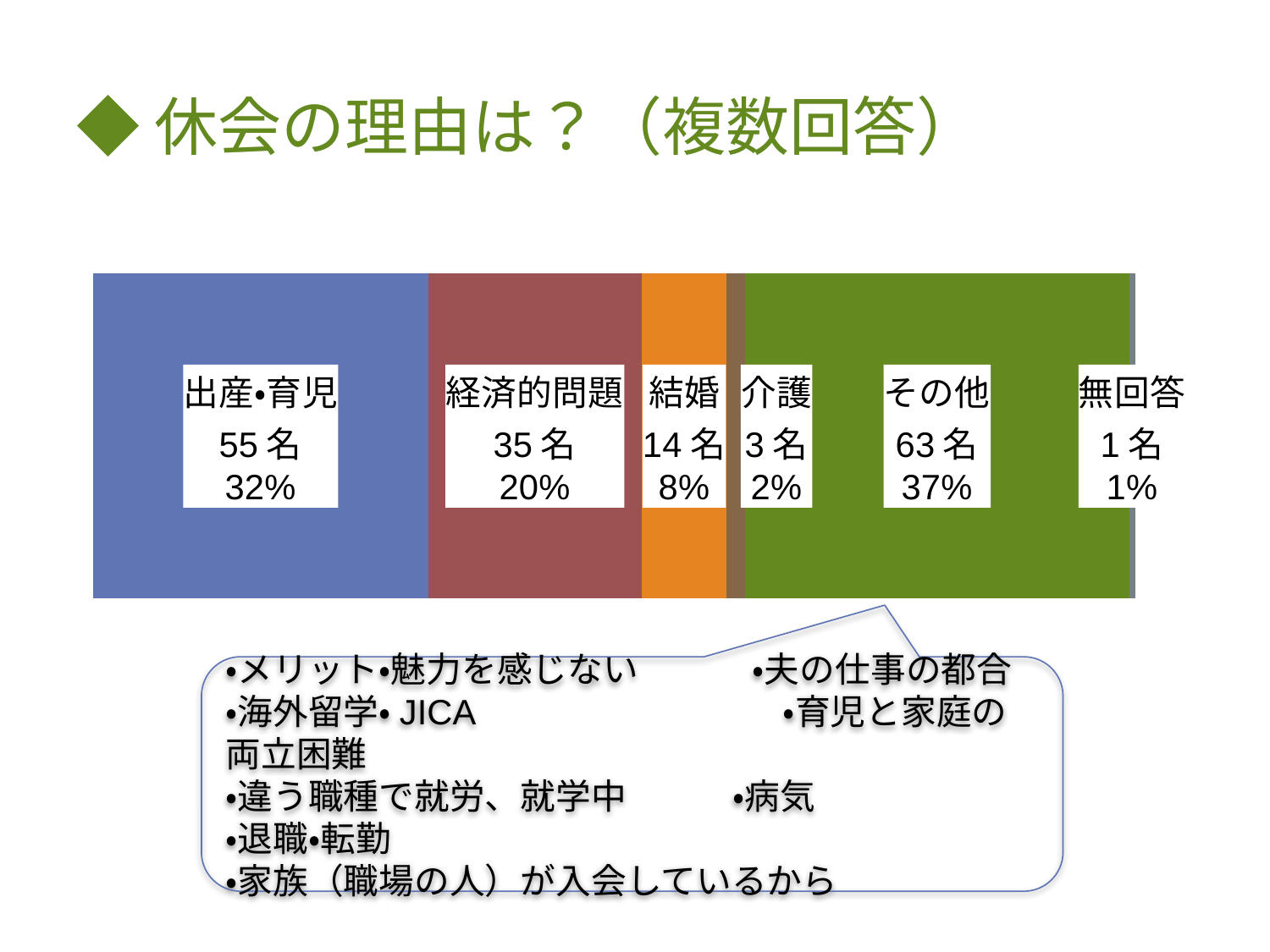

◆休会の理由は？（複数回答）

### Chart

| Category | 出産・育児 | 経済的問題 | 結婚 | 介護 | その他 | 無回答 |
|---|---|---|---|---|---|---|
・メリット・魅力を感じない 　　　・夫の仕事の都合
・海外留学・JICA　　　　　　　　  ・育児と家庭の両立困難
・違う職種で就労、就学中　　　・病気
・退職・転勤
・家族（職場の人）が入会しているから